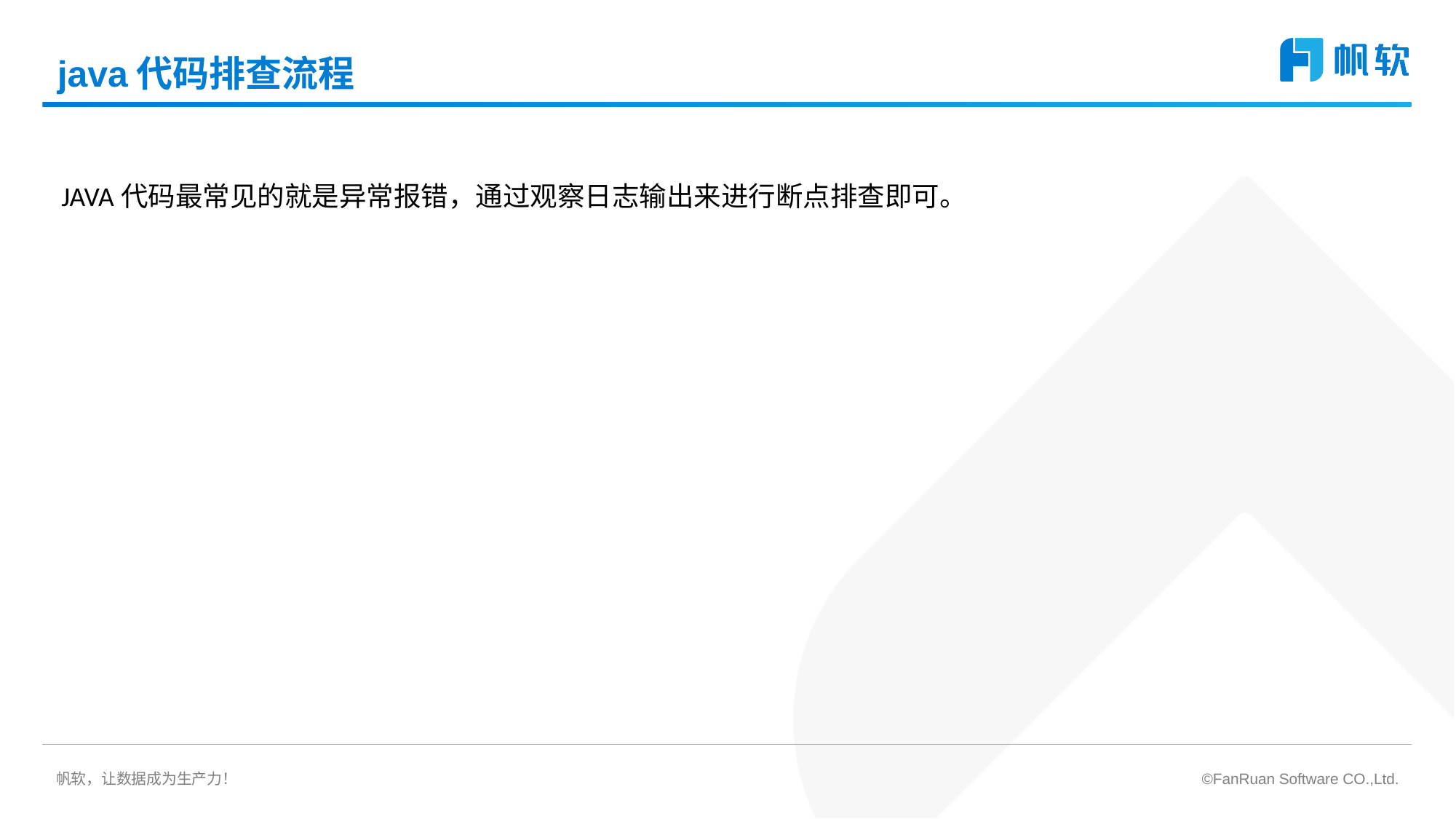

# java代码排查流程
JAVA代码最常见的就是异常报错，通过观察日志输出来进行断点排查即可。